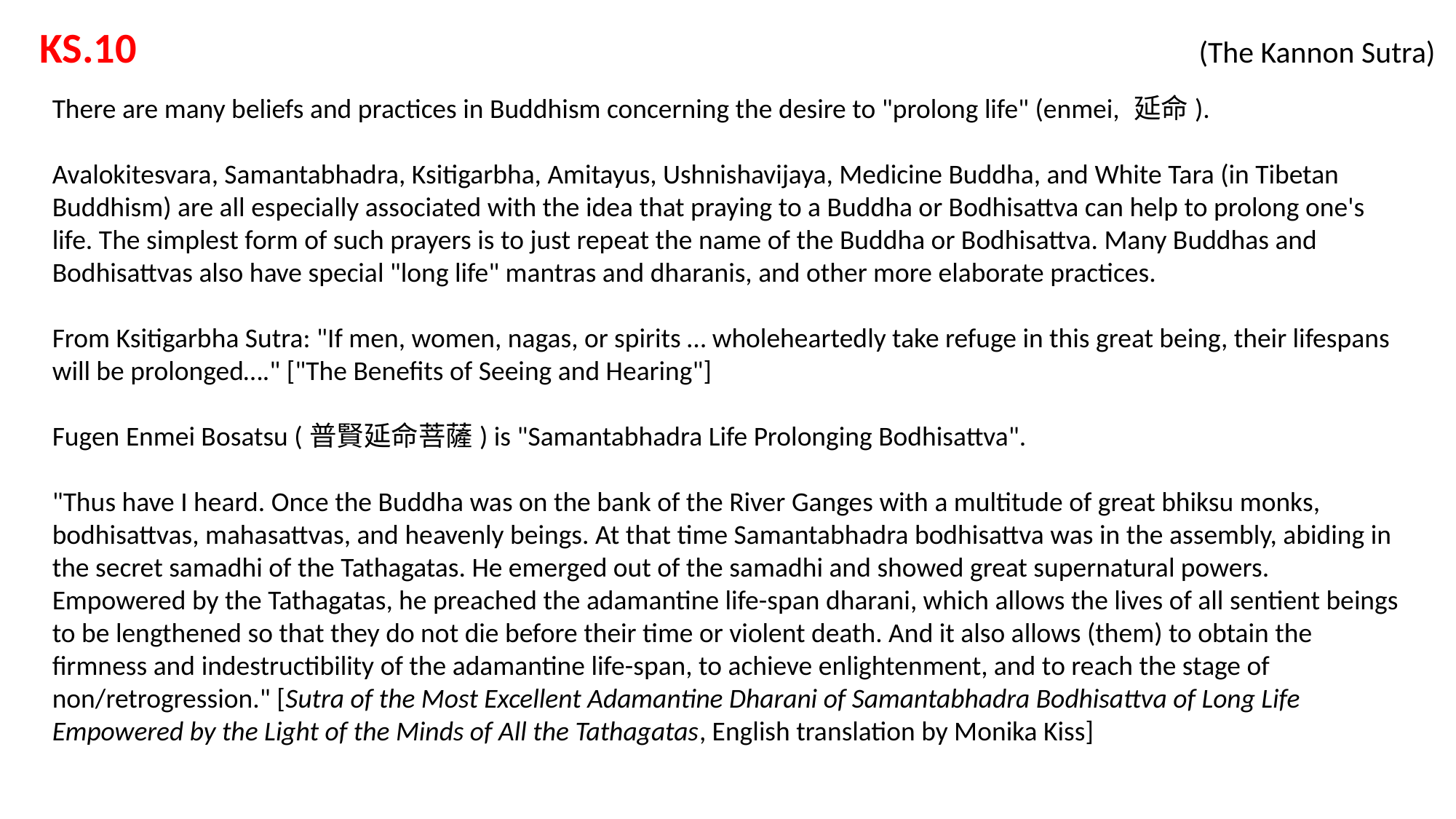

KS.10  			  			                                         (The Kannon Sutra)
There are many beliefs and practices in Buddhism concerning the desire to "prolong life" (enmei, 延命).

Avalokitesvara, Samantabhadra, Ksitigarbha, Amitayus, Ushnishavijaya, Medicine Buddha, and White Tara (in Tibetan Buddhism) are all especially associated with the idea that praying to a Buddha or Bodhisattva can help to prolong one's life. The simplest form of such prayers is to just repeat the name of the Buddha or Bodhisattva. Many Buddhas and Bodhisattvas also have special "long life" mantras and dharanis, and other more elaborate practices.

From Ksitigarbha Sutra: "If men, women, nagas, or spirits … wholeheartedly take refuge in this great being, their lifespans will be prolonged…." ["The Benefits of Seeing and Hearing"]

Fugen Enmei Bosatsu (普賢延命菩薩) is "Samantabhadra Life Prolonging Bodhisattva".

"Thus have I heard. Once the Buddha was on the bank of the River Ganges with a multitude of great bhiksu monks, bodhisattvas, mahasattvas, and heavenly beings. At that time Samantabhadra bodhisattva was in the assembly, abiding in the secret samadhi of the Tathagatas. He emerged out of the samadhi and showed great supernatural powers. Empowered by the Tathagatas, he preached the adamantine life-span dharani, which allows the lives of all sentient beings to be lengthened so that they do not die before their time or violent death. And it also allows (them) to obtain the firmness and indestructibility of the adamantine life-span, to achieve enlightenment, and to reach the stage of non/retrogression." [Sutra of the Most Excellent Adamantine Dharani of Samantabhadra Bodhisattva of Long Life Empowered by the Light of the Minds of All the Tathagatas, English translation by Monika Kiss]